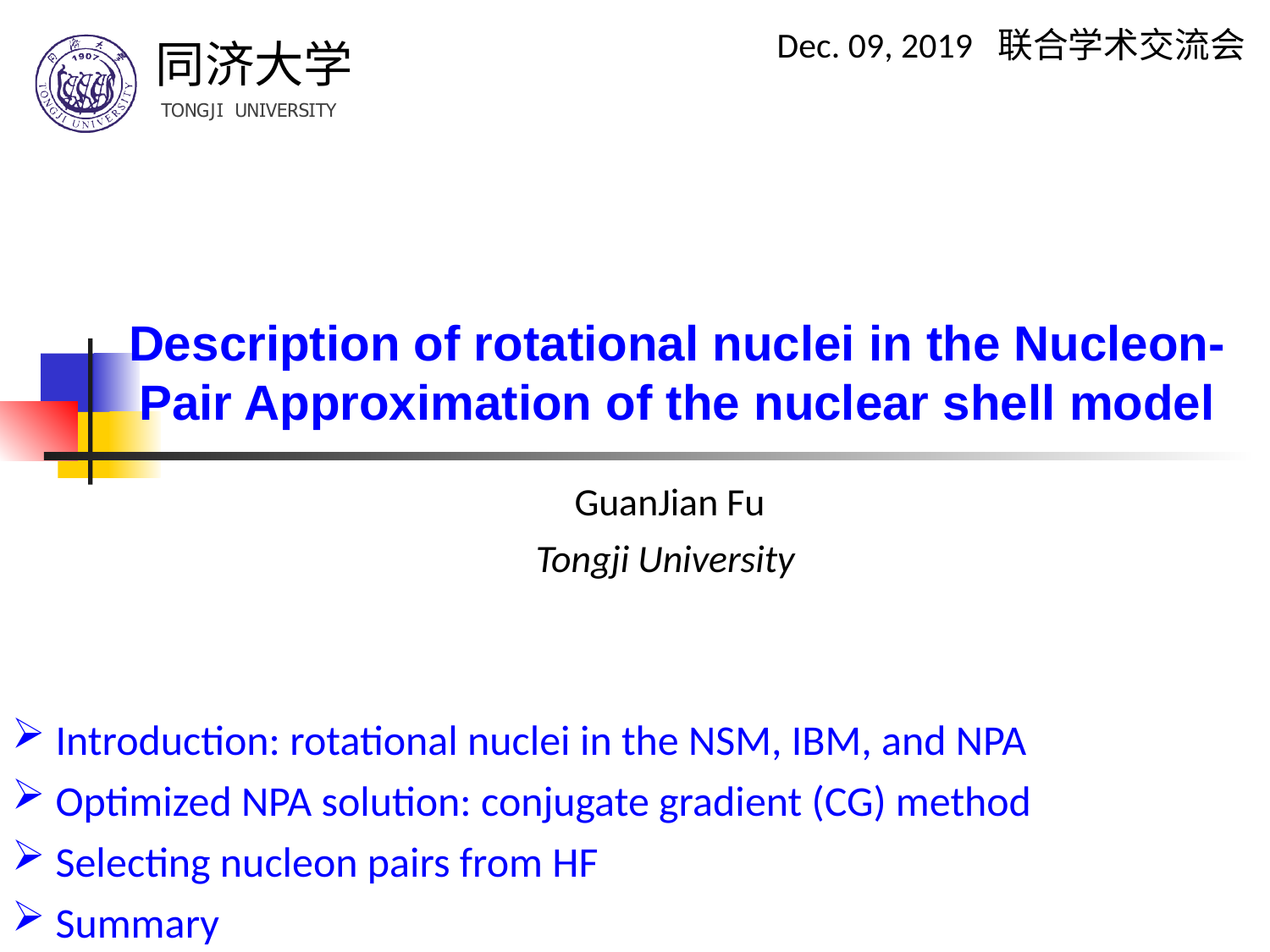

Dec. 09, 2019  联合学术交流会
# Description of rotational nuclei in the Nucleon-Pair Approximation of the nuclear shell model
GuanJian Fu

Tongji University

 Introduction: rotational nuclei in the NSM, IBM, and NPA
 Optimized NPA solution: conjugate gradient (CG) method
 Selecting nucleon pairs from HF
 Summary